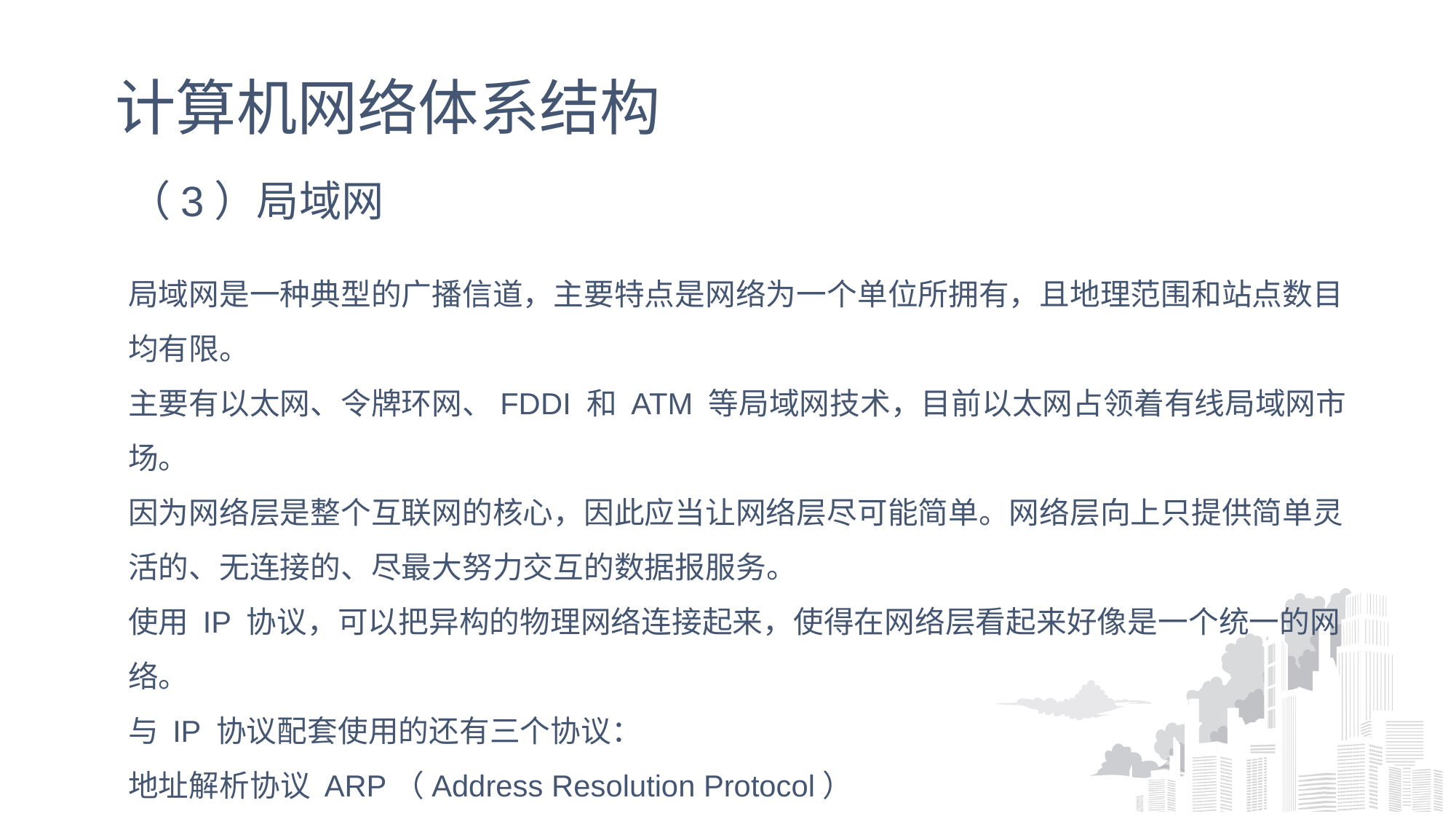

# 计算机网络体系结构
（3）局域网
局域网是一种典型的广播信道，主要特点是网络为一个单位所拥有，且地理范围和站点数目均有限。
主要有以太网、令牌环网、FDDI 和 ATM 等局域网技术，目前以太网占领着有线局域网市场。
因为网络层是整个互联网的核心，因此应当让网络层尽可能简单。网络层向上只提供简单灵活的、无连接的、尽最大努力交互的数据报服务。
使用 IP 协议，可以把异构的物理网络连接起来，使得在网络层看起来好像是一个统一的网络。
与 IP 协议配套使用的还有三个协议：
地址解析协议 ARP（Address Resolution Protocol）
网际控制报文协议 ICMP（Internet Control Message Protocol）
网际组管理协议 IGMP（Internet Group Management Protocol）